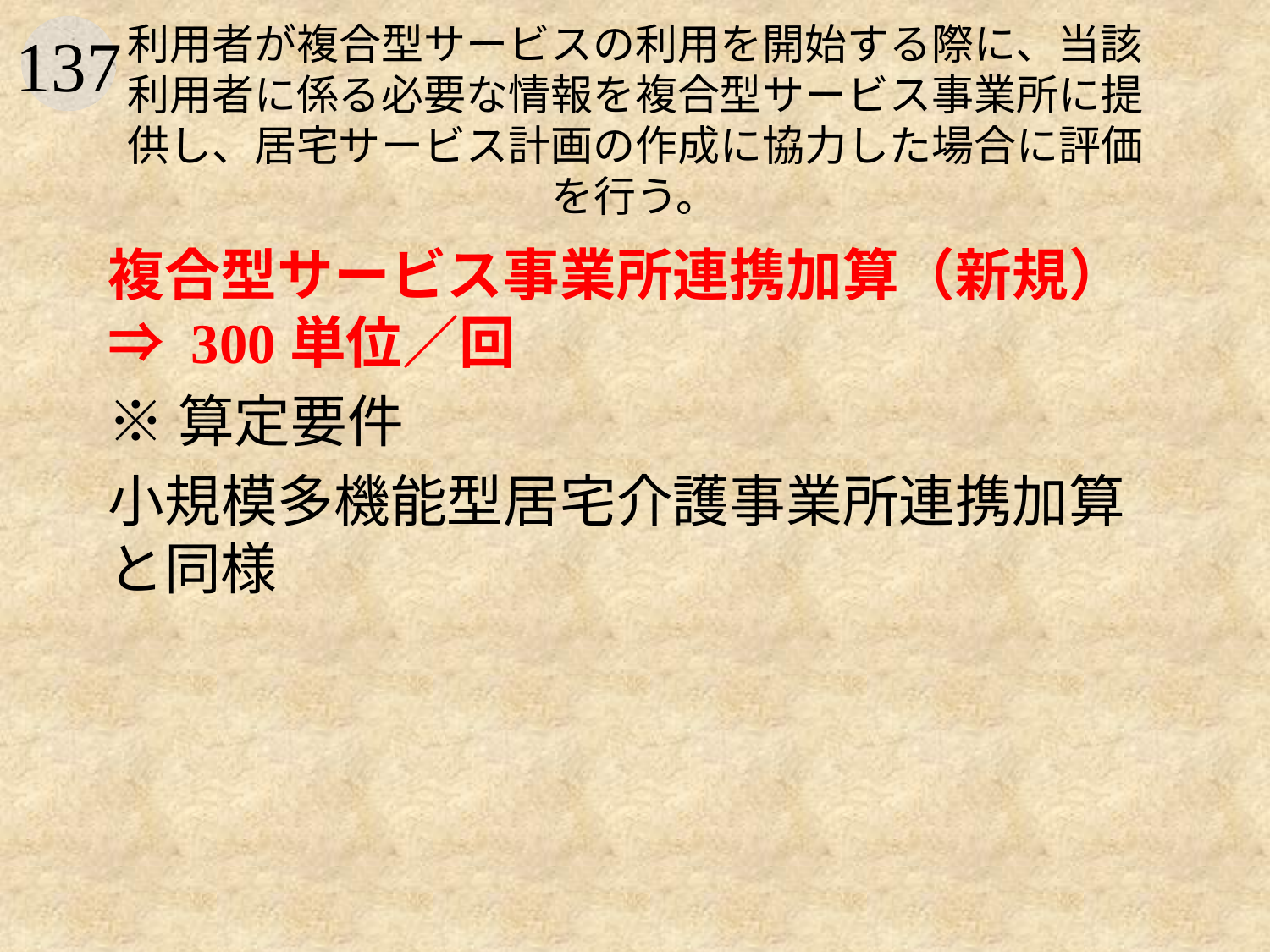

# 利用者が複合型サービスの利用を開始する際に、当該利用者に係る必要な情報を複合型サービス事業所に提供し、居宅サービス計画の作成に協力した場合に評価を行う。
複合型サービス事業所連携加算（新規）⇒ 300単位／回
※算定要件
小規模多機能型居宅介護事業所連携加算と同様